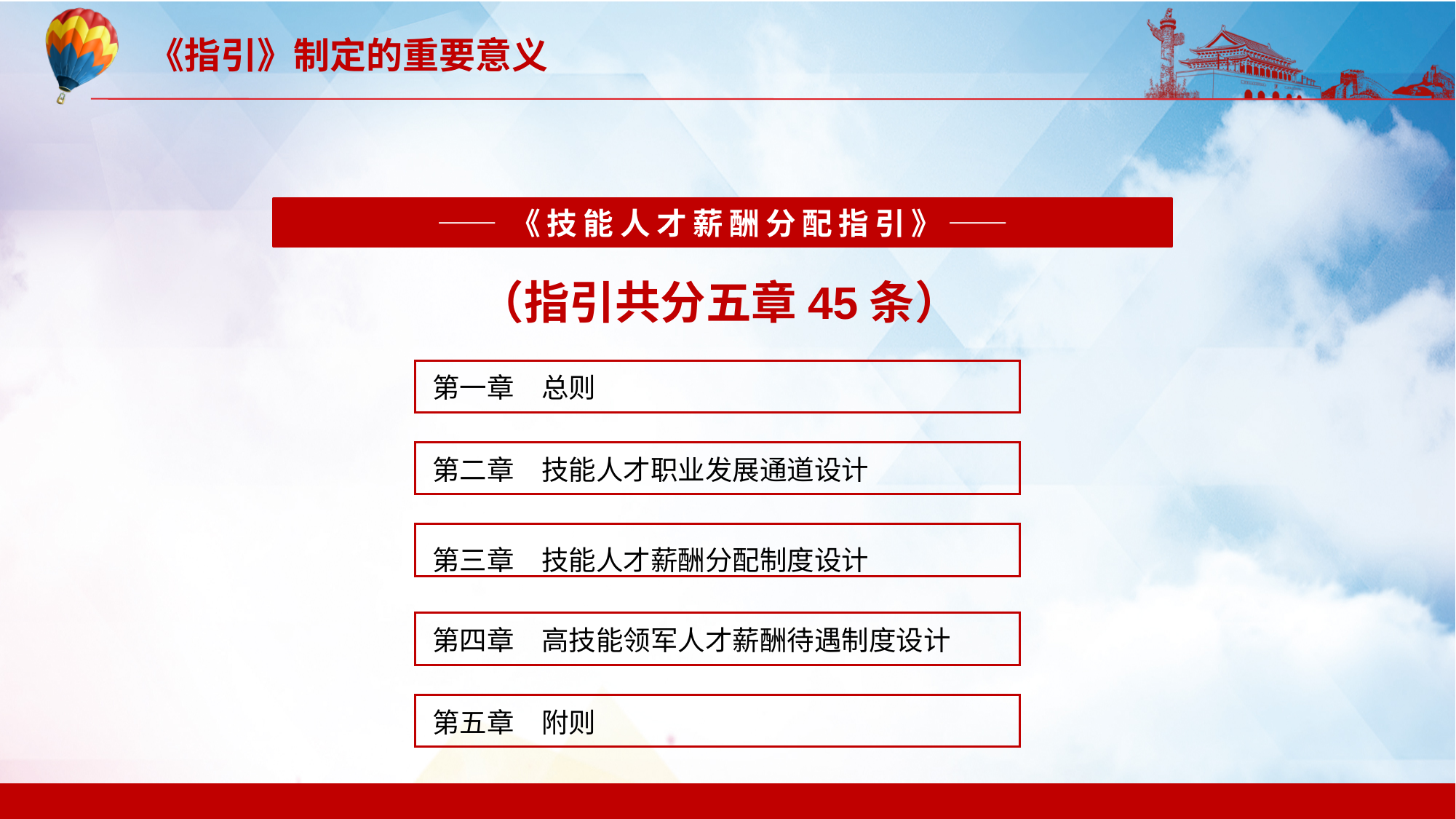

——《技能人才薪酬分配指引》——
（指引共分五章45条）

第一章　总则

第二章　技能人才职业发展通道设计

第三章　技能人才薪酬分配制度设计

第四章　高技能领军人才薪酬待遇制度设计

第五章　附则